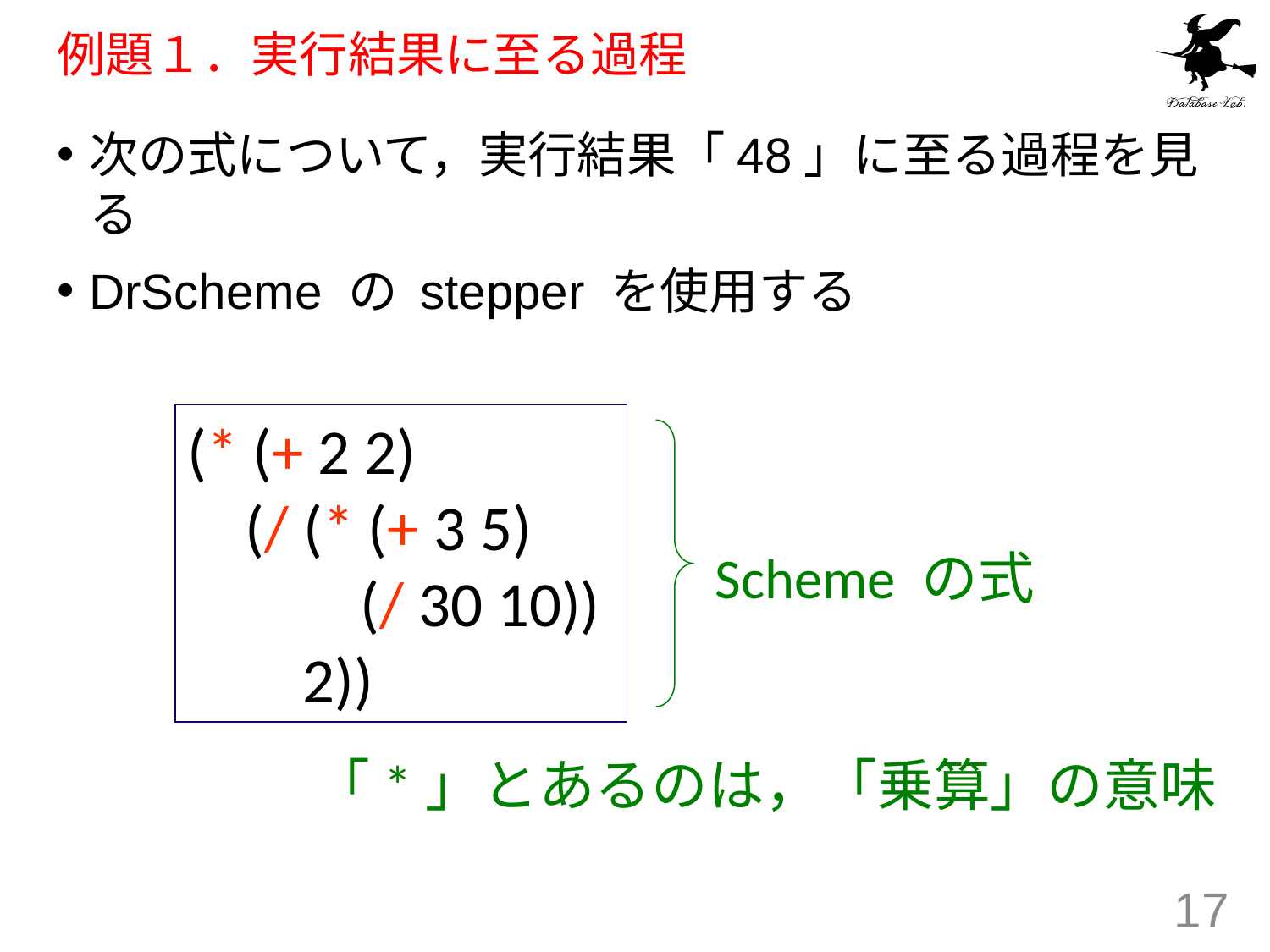

# 例題１．実行結果に至る過程
次の式について，実行結果「48」に至る過程を見る
DrScheme の stepper を使用する

(* (+ 2 2)
    (/ (* (+ 3 5)
            (/ 30 10))
        2))

Scheme の式
「*」とあるのは，「乗算」の意味
17